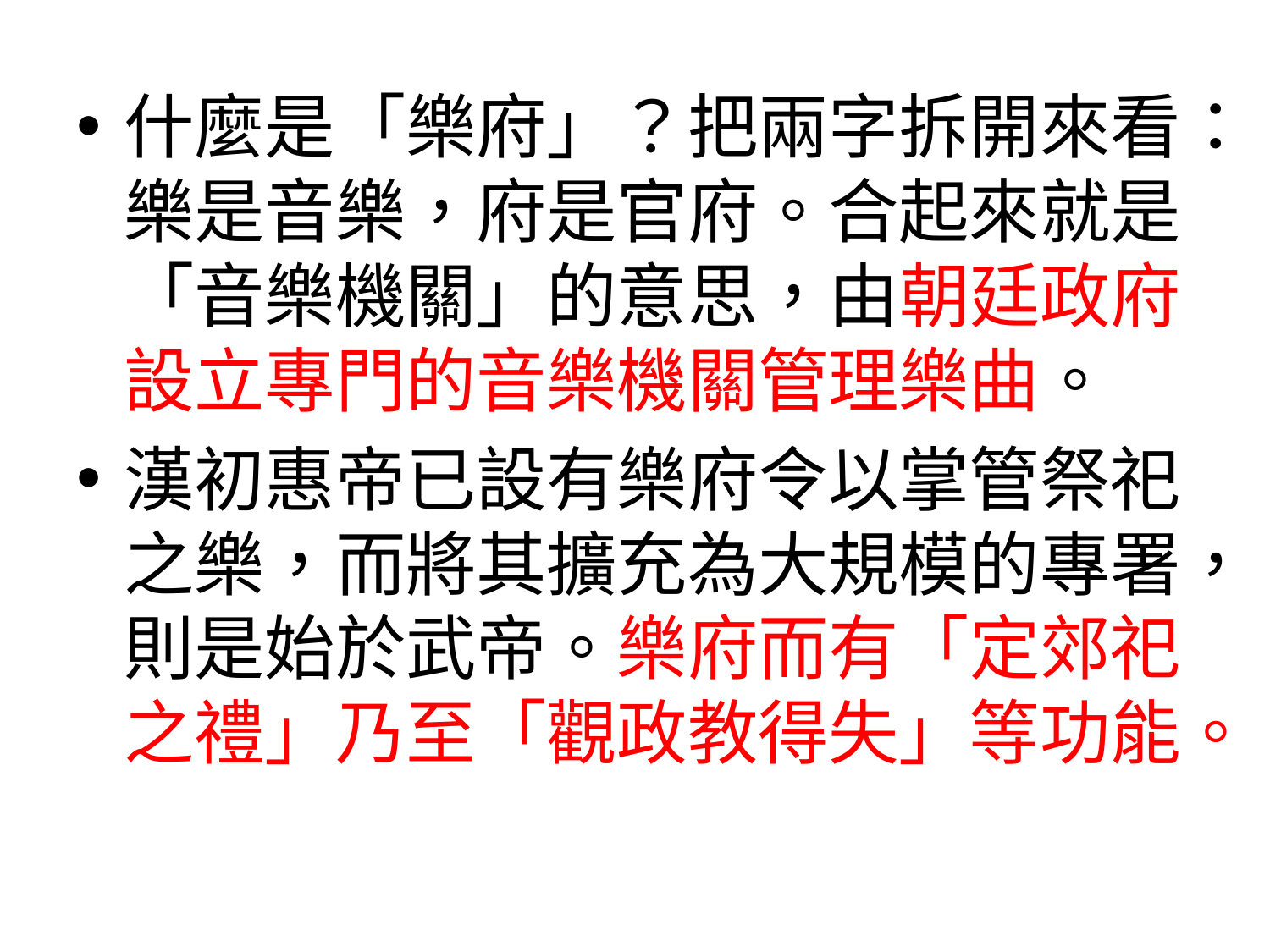

什麼是「樂府」？把兩字拆開來看：樂是音樂，府是官府。合起來就是「音樂機關」的意思，由朝廷政府設立專門的音樂機關管理樂曲。
漢初惠帝已設有樂府令以掌管祭祀之樂，而將其擴充為大規模的專署，則是始於武帝。樂府而有「定郊祀之禮」乃至「觀政教得失」等功能。